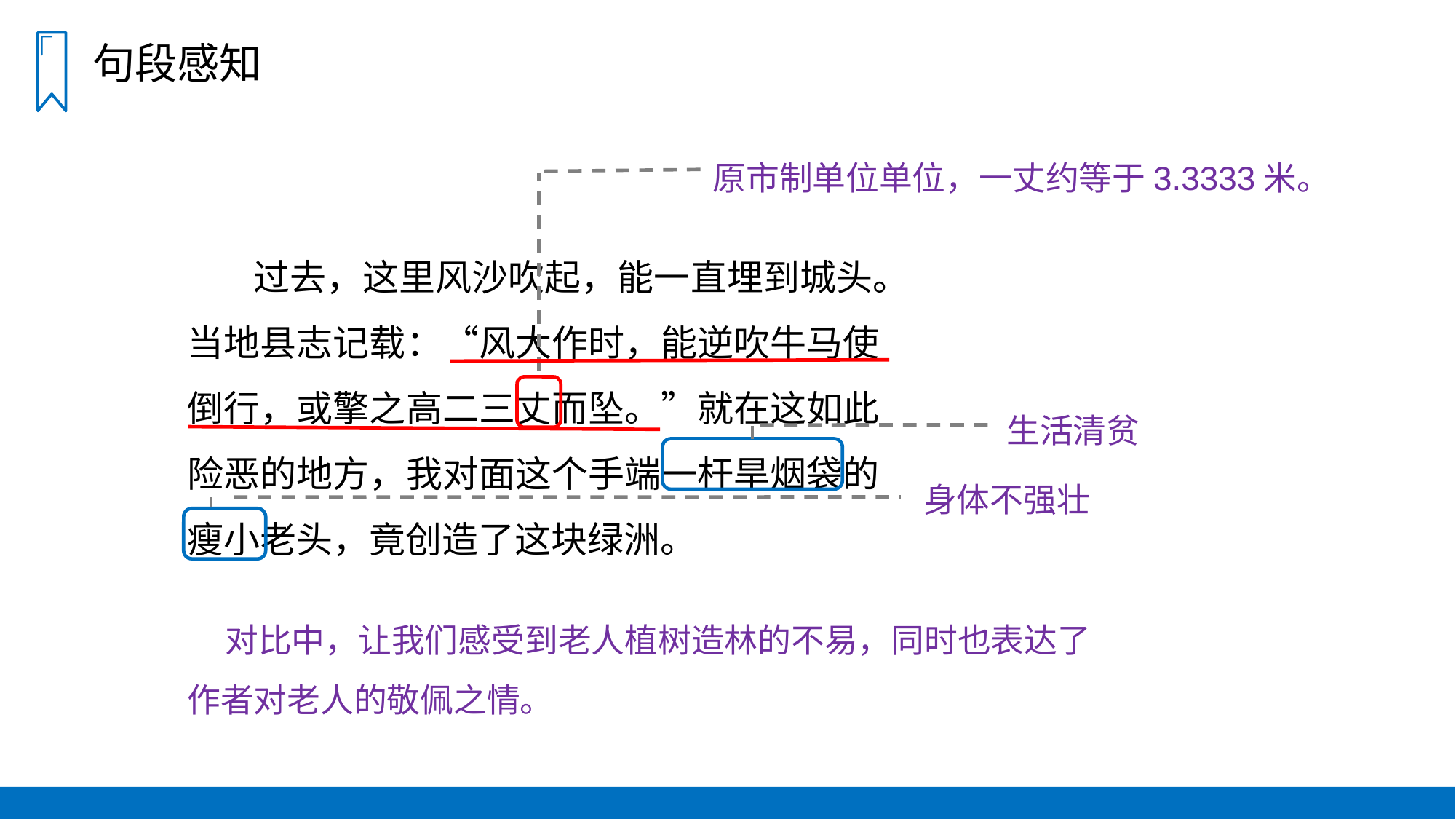

句段感知
原市制单位单位，一丈约等于3.3333米。
       过去，这里风沙吹起，能一直埋到城头。当地县志记载：“风大作时，能逆吹牛马使倒行，或擎之高二三丈而坠。”就在这如此险恶的地方，我对面这个手端一杆旱烟袋的瘦小老头，竟创造了这块绿洲。

生活清贫

身体不强壮

    对比中，让我们感受到老人植树造林的不易，同时也表达了作者对老人的敬佩之情。